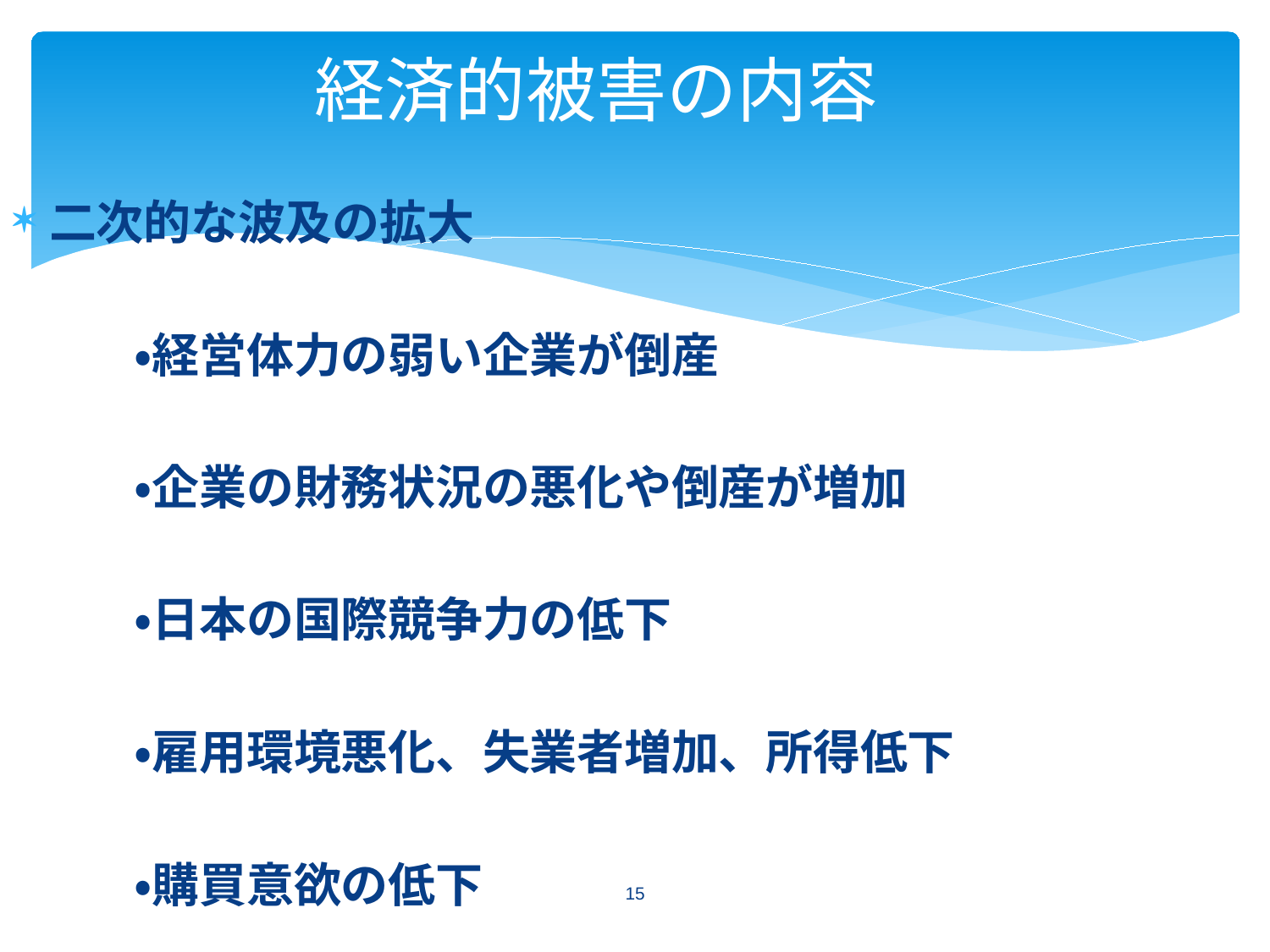

# 経済的被害の内容

二次的な波及の拡大

	・経営体力の弱い企業が倒産

	・企業の財務状況の悪化や倒産が増加

	・日本の国際競争力の低下

	・雇用環境悪化、失業者増加、所得低下

	・購買意欲の低下

15